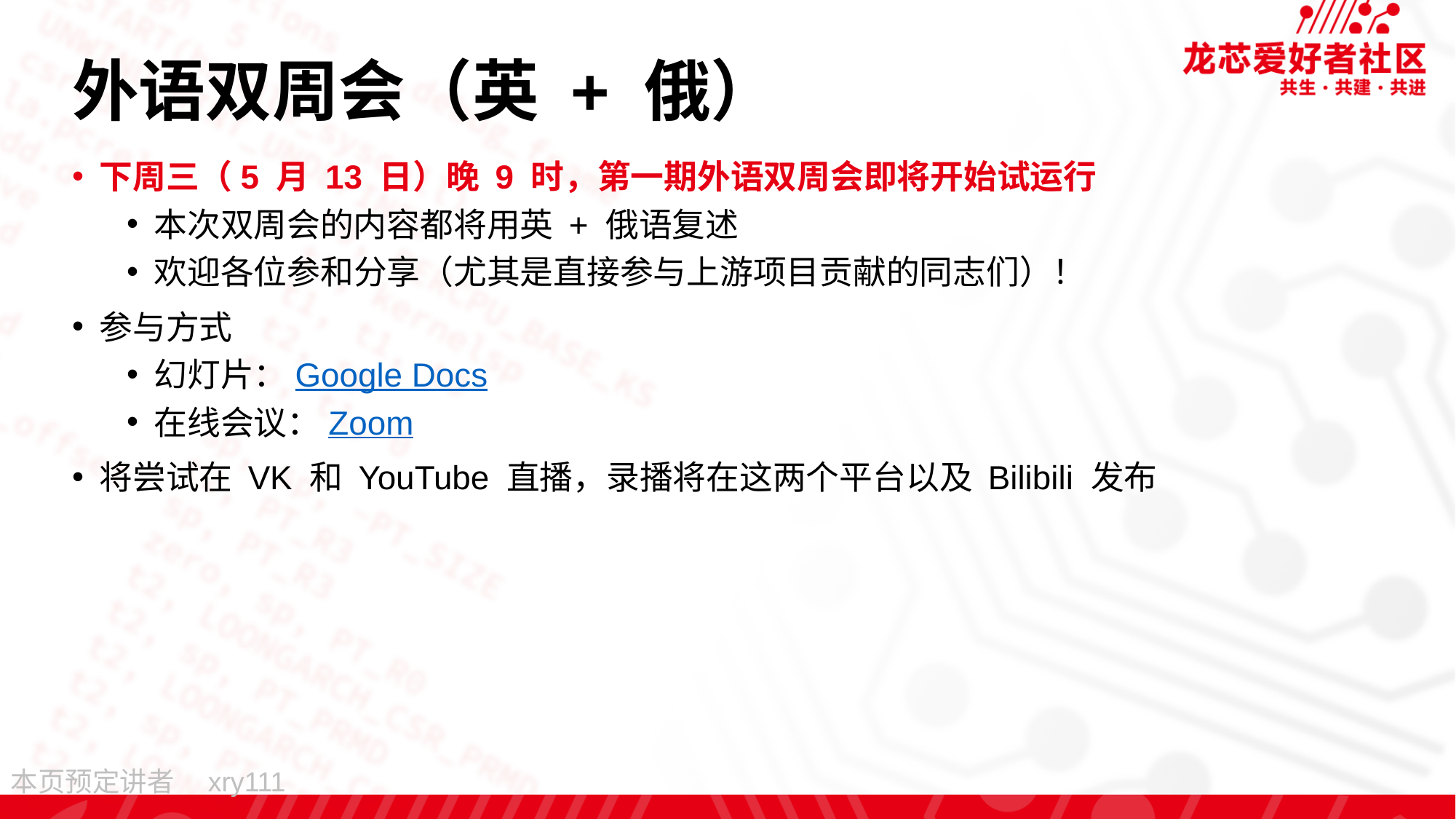

# 外语双周会（英 + 俄）
下周三（5 月 13 日）晚 9 时，第一期外语双周会即将开始试运行
本次双周会的内容都将用英 + 俄语复述
欢迎各位参和分享（尤其是直接参与上游项目贡献的同志们）！
参与方式
幻灯片：Google Docs
在线会议：Zoom
将尝试在 VK 和 YouTube 直播，录播将在这两个平台以及 Bilibili 发布
xry111